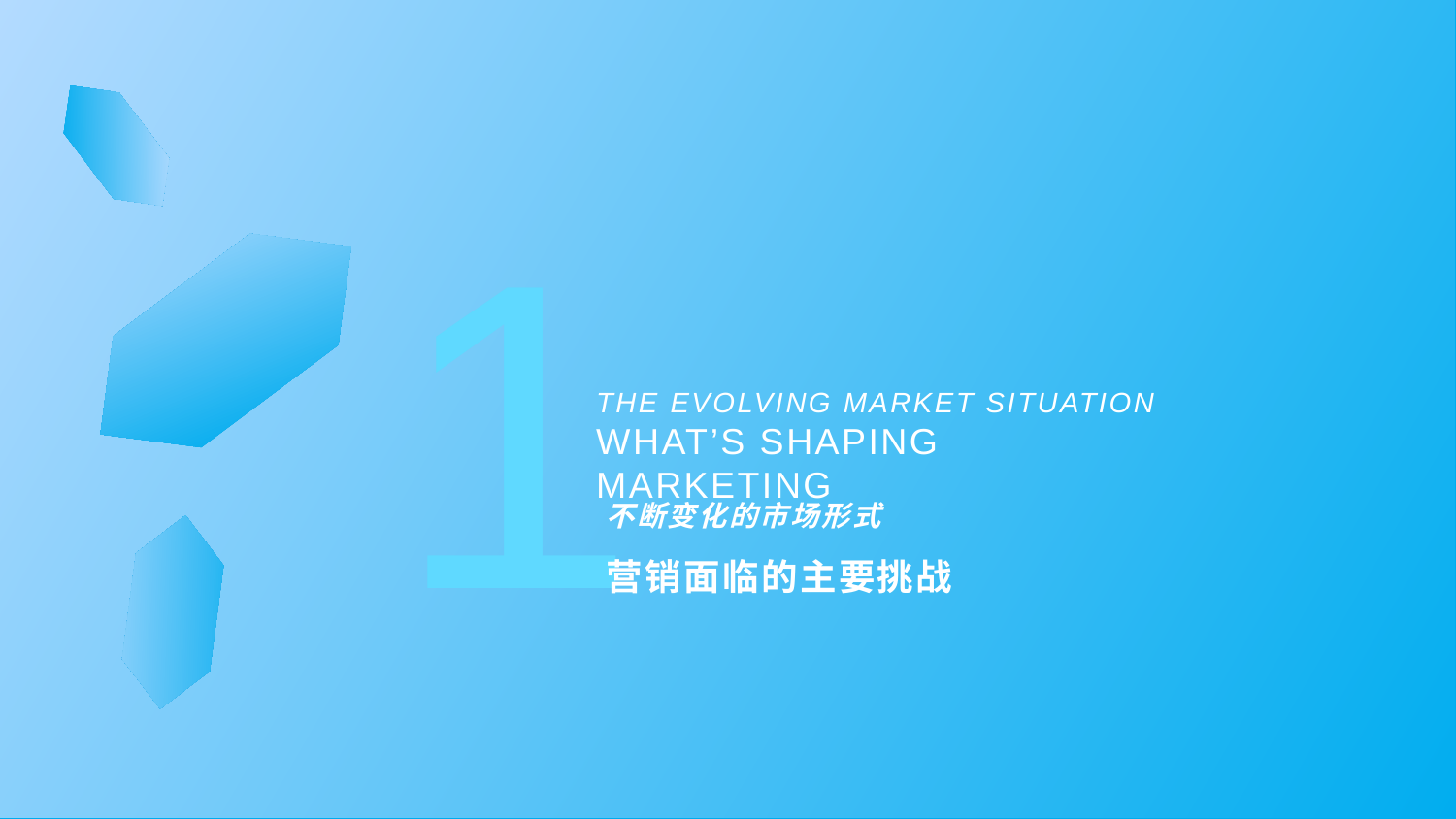

1
# THE EVOLVING MARKET SITUATION WHAT’S SHAPING MARKETING
不断变化的市场形式
营销面临的主要挑战